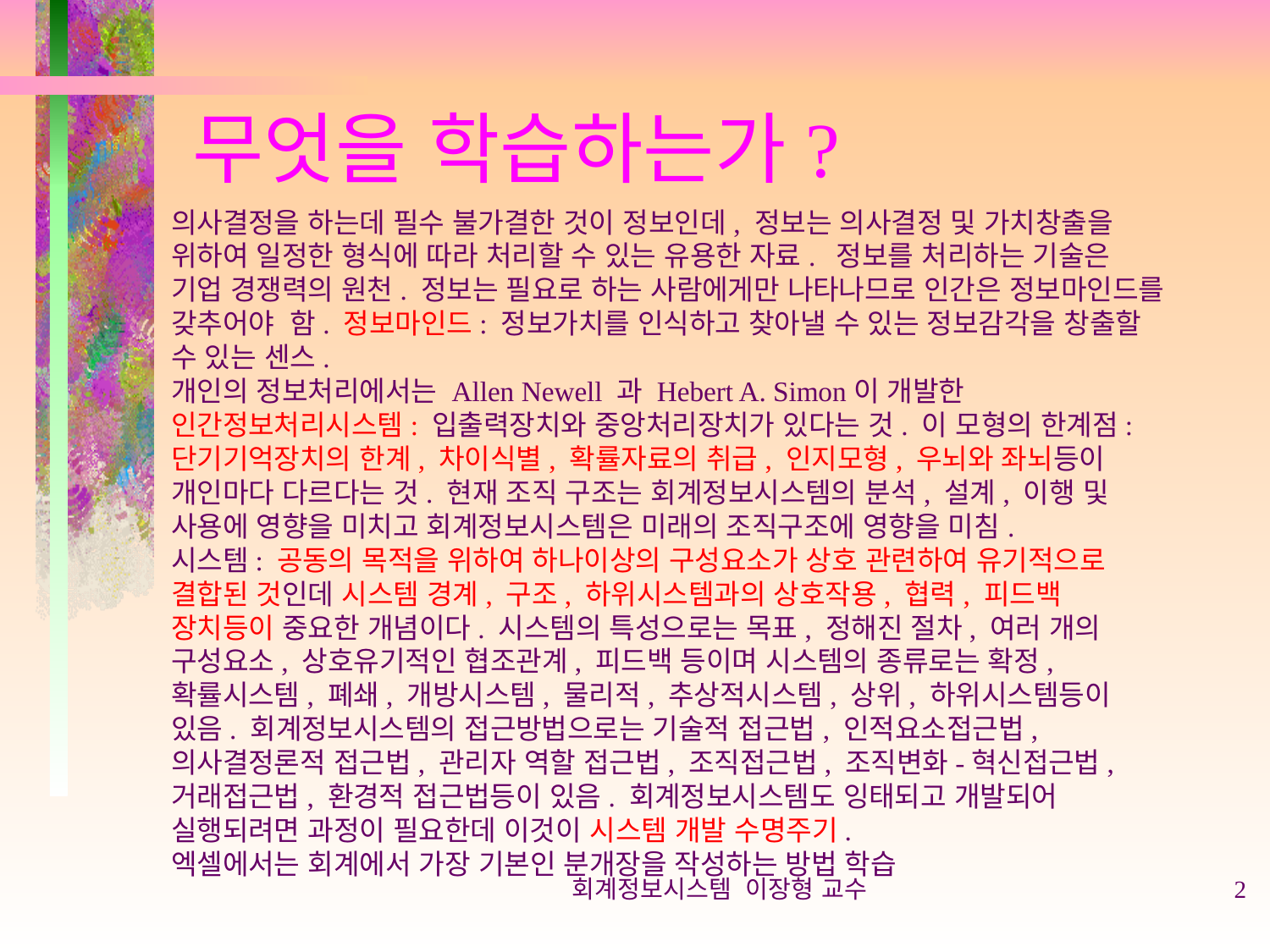

# 무엇을 학습하는가?
의사결정을 하는데 필수 불가결한 것이 정보인데, 정보는 의사결정 및 가치창출을 위하여 일정한 형식에 따라 처리할 수 있는 유용한 자료.  정보를 처리하는 기술은 기업 경쟁력의 원천. 정보는 필요로 하는 사람에게만 나타나므로 인간은 정보마인드를 갖추어야  함. 정보마인드: 정보가치를 인식하고 찾아낼 수 있는 정보감각을 창출할 수 있는 센스.
개인의 정보처리에서는 Allen Newell 과 Hebert A. Simon이 개발한 인간정보처리시스템: 입출력장치와 중앙처리장치가 있다는 것. 이 모형의 한계점: 단기기억장치의 한계, 차이식별, 확률자료의 취급, 인지모형, 우뇌와 좌뇌등이 개인마다 다르다는 것. 현재 조직 구조는 회계정보시스템의 분석, 설계, 이행 및 사용에 영향을 미치고 회계정보시스템은 미래의 조직구조에 영향을 미침.
시스템: 공동의 목적을 위하여 하나이상의 구성요소가 상호 관련하여 유기적으로 결합된 것인데 시스템 경계, 구조, 하위시스템과의 상호작용, 협력, 피드백 장치등이 중요한 개념이다. 시스템의 특성으로는 목표, 정해진 절차, 여러 개의 구성요소, 상호유기적인 협조관계, 피드백 등이며 시스템의 종류로는 확정, 확률시스템, 폐쇄, 개방시스템, 물리적, 추상적시스템, 상위, 하위시스템등이 있음. 회계정보시스템의 접근방법으로는 기술적 접근법, 인적요소접근법, 의사결정론적 접근법, 관리자 역할 접근법, 조직접근법, 조직변화-혁신접근법, 거래접근법, 환경적 접근법등이 있음. 회계정보시스템도 잉태되고 개발되어 실행되려면 과정이 필요한데 이것이 시스템 개발 수명주기.
엑셀에서는 회계에서 가장 기본인 분개장을 작성하는 방법 학습
회계정보시스템  이장형 교수
2